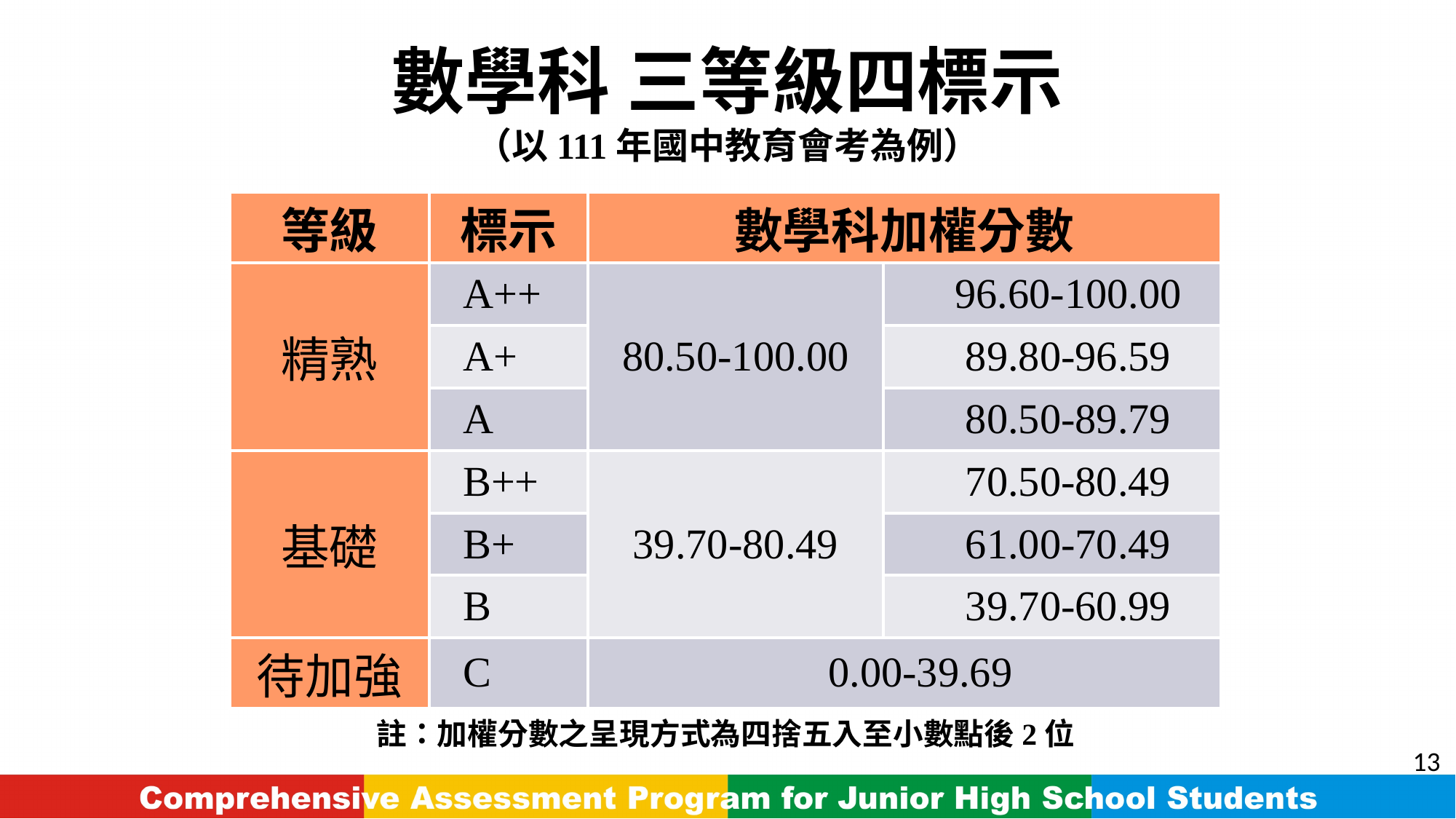

# 數學科 三等級四標示 （以111年國中教育會考為例）
| 等級 | 標示 | 數學科加權分數 |  |
| --- | --- | --- | --- |
| 精熟 | A++ | 80.50-100.00 | 96.60-100.00 |
|  | A+ |  | 89.80-96.59 |
|  | A |  | 80.50-89.79 |
| 基礎 | B++ | 39.70-80.49 | 70.50-80.49 |
|  | B+ |  | 61.00-70.49 |
|  | B |  | 39.70-60.99 |
| 待加強 | C | 0.00-39.69 |  |
註：加權分數之呈現方式為四捨五入至小數點後2位
13